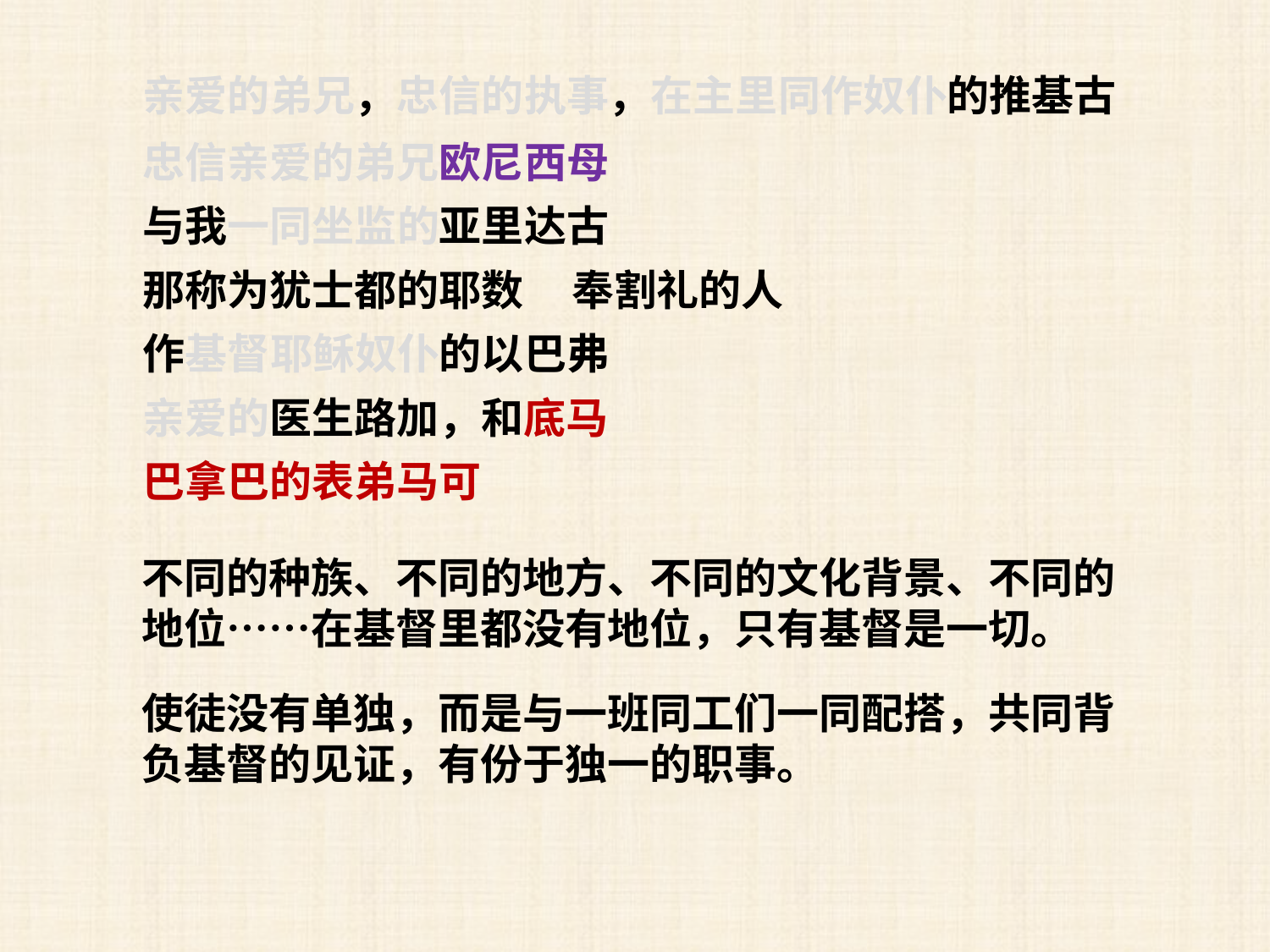

亲爱的弟兄，忠信的执事，在主里同作奴仆的推基古
忠信亲爱的弟兄欧尼西母
与我一同坐监的亚里达古
那称为犹士都的耶数
奉割礼的人
作基督耶稣奴仆的以巴弗
亲爱的医生路加，和底马
巴拿巴的表弟马可
不同的种族、不同的地方、不同的文化背景、不同的地位……在基督里都没有地位，只有基督是一切。
使徒没有单独，而是与一班同工们一同配搭，共同背负基督的见证，有份于独一的职事。